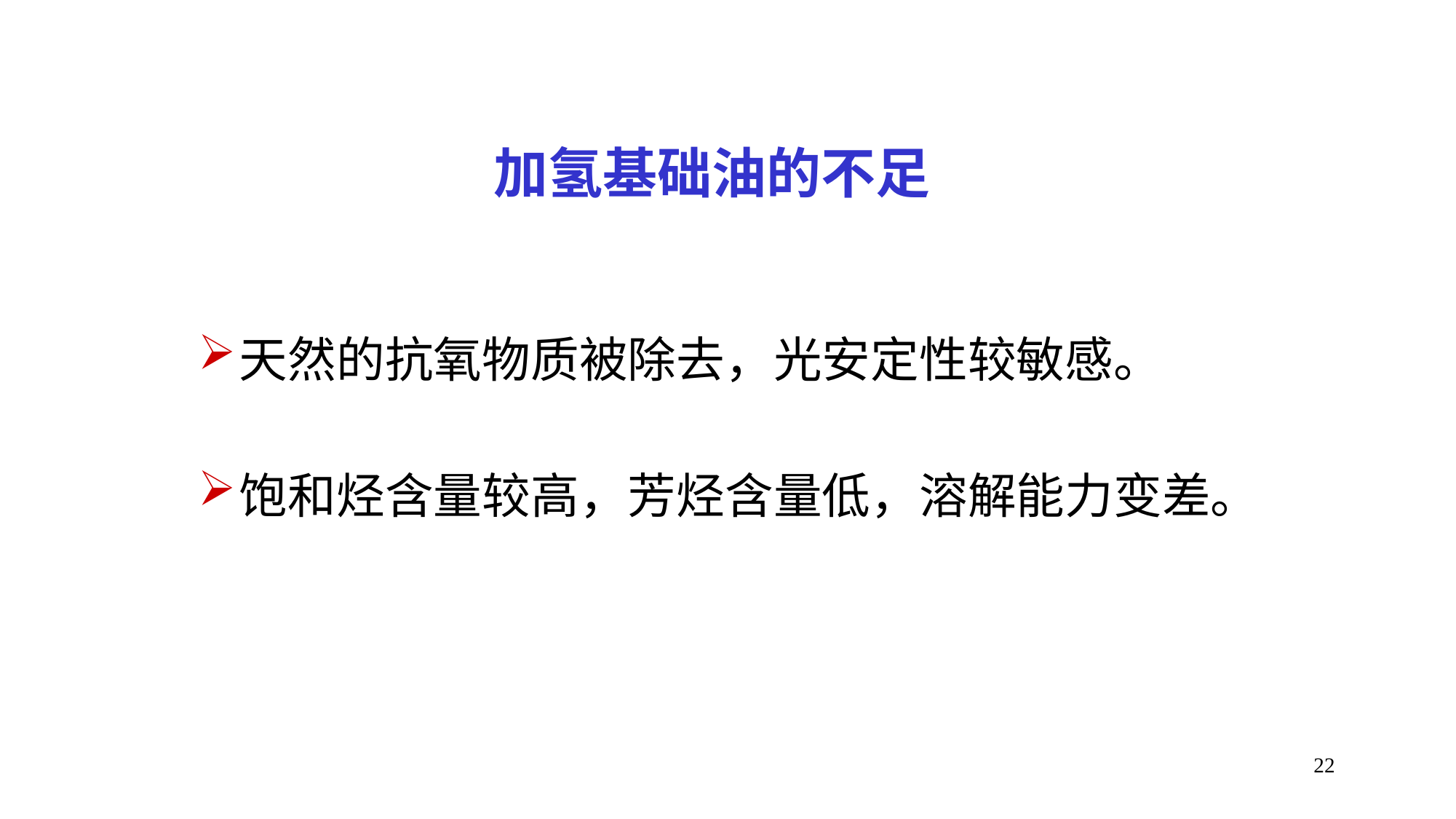

加氢基础油的不足
天然的抗氧物质被除去，光安定性较敏感。

饱和烃含量较高，芳烃含量低，溶解能力变差。
22